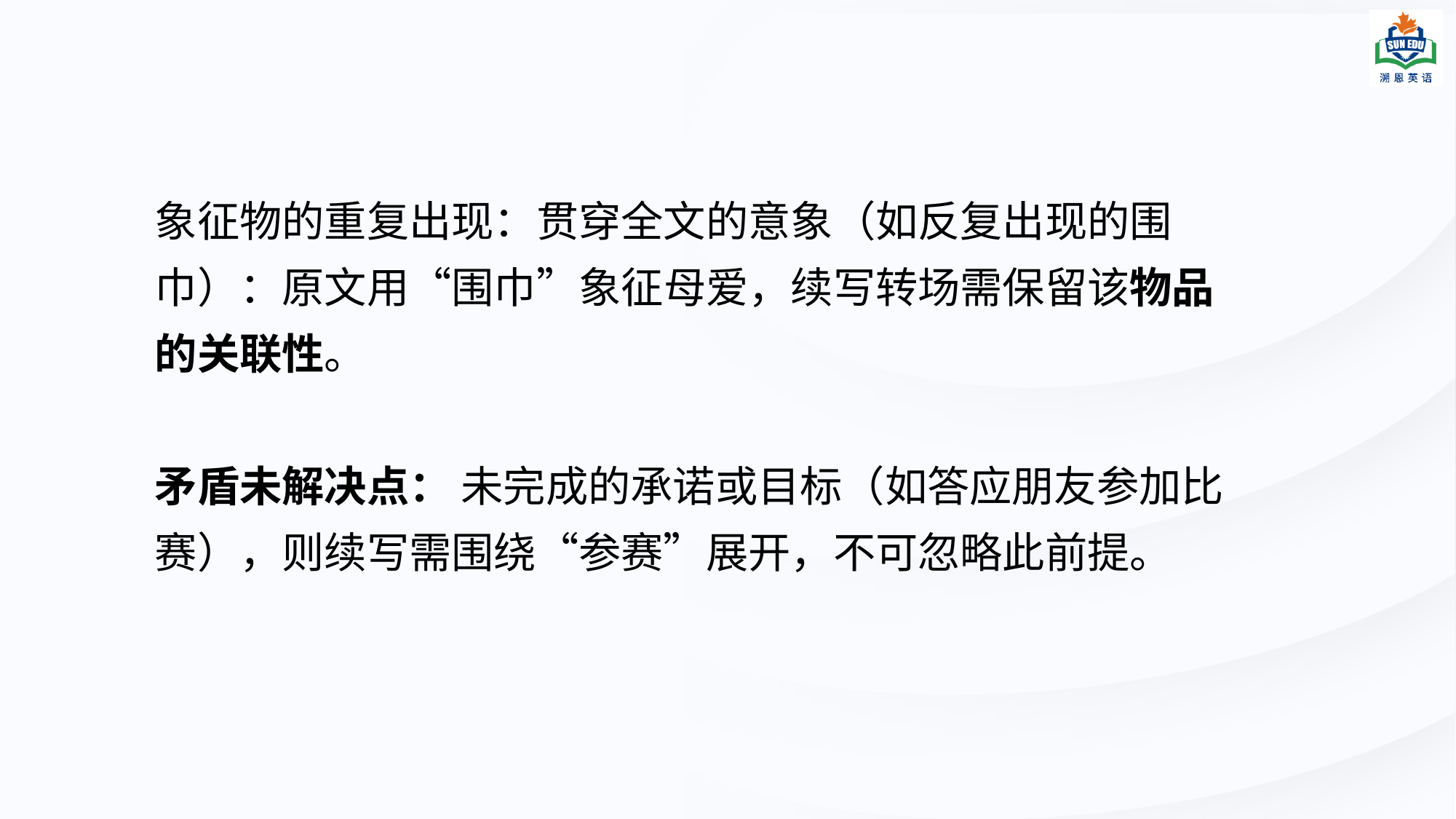

象征物的重复出现：贯穿全文的意象（如反复出现的围巾）：原文用“围巾”象征母爱，续写转场需保留该物品的关联性。

矛盾未解决点： 未完成的承诺或目标（如答应朋友参加比赛），则续写需围绕“参赛”展开，不可忽略此前提。